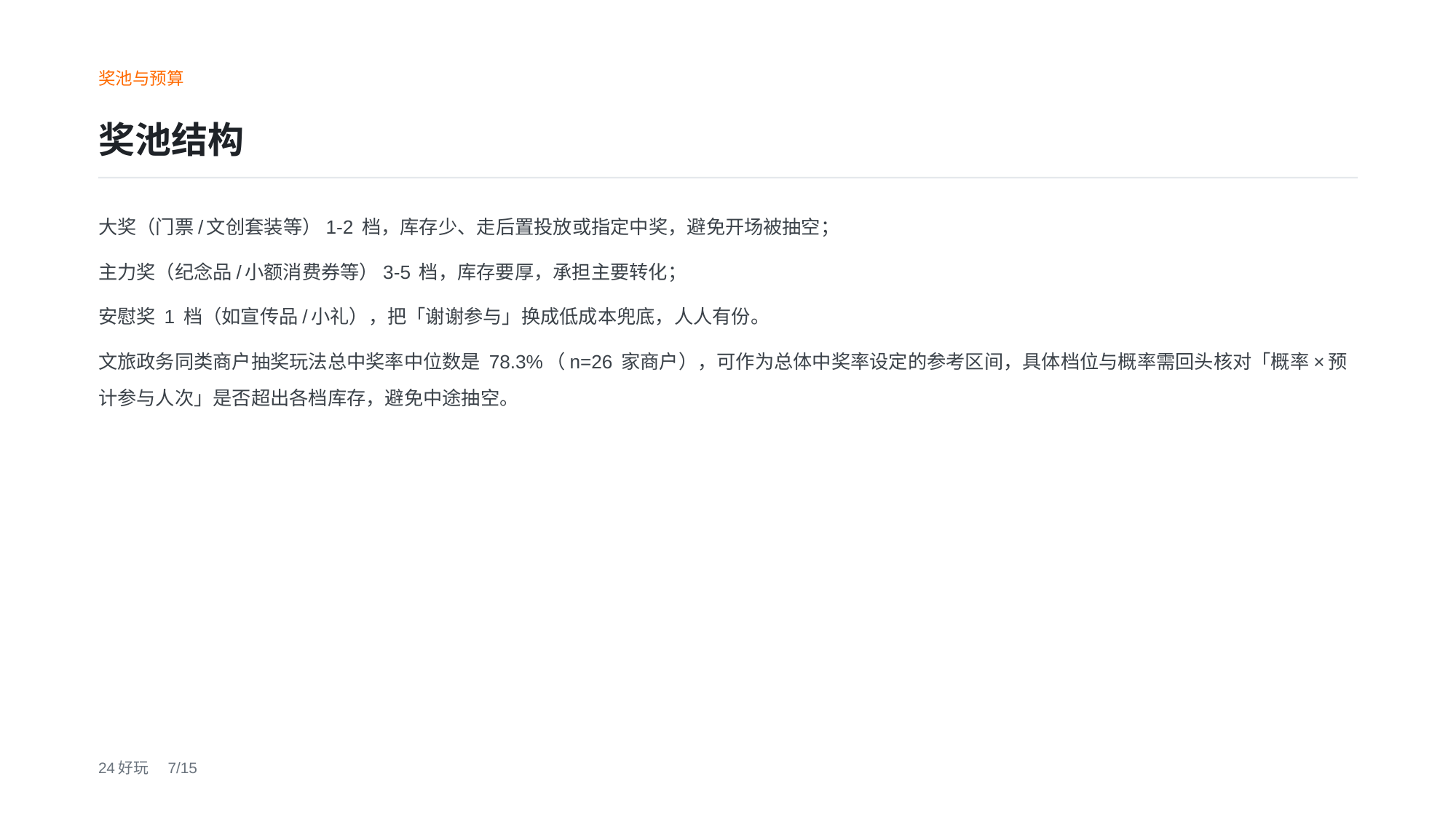

奖池与预算
奖池结构

大奖（门票/文创套装等）1-2 档，库存少、走后置投放或指定中奖，避免开场被抽空；
主力奖（纪念品/小额消费券等）3-5 档，库存要厚，承担主要转化；
安慰奖 1 档（如宣传品/小礼），把「谢谢参与」换成低成本兜底，人人有份。
文旅政务同类商户抽奖玩法总中奖率中位数是 78.3%（n=26 家商户），可作为总体中奖率设定的参考区间，具体档位与概率需回头核对「概率×预计参与人次」是否超出各档库存，避免中途抽空。
24好玩　7/15